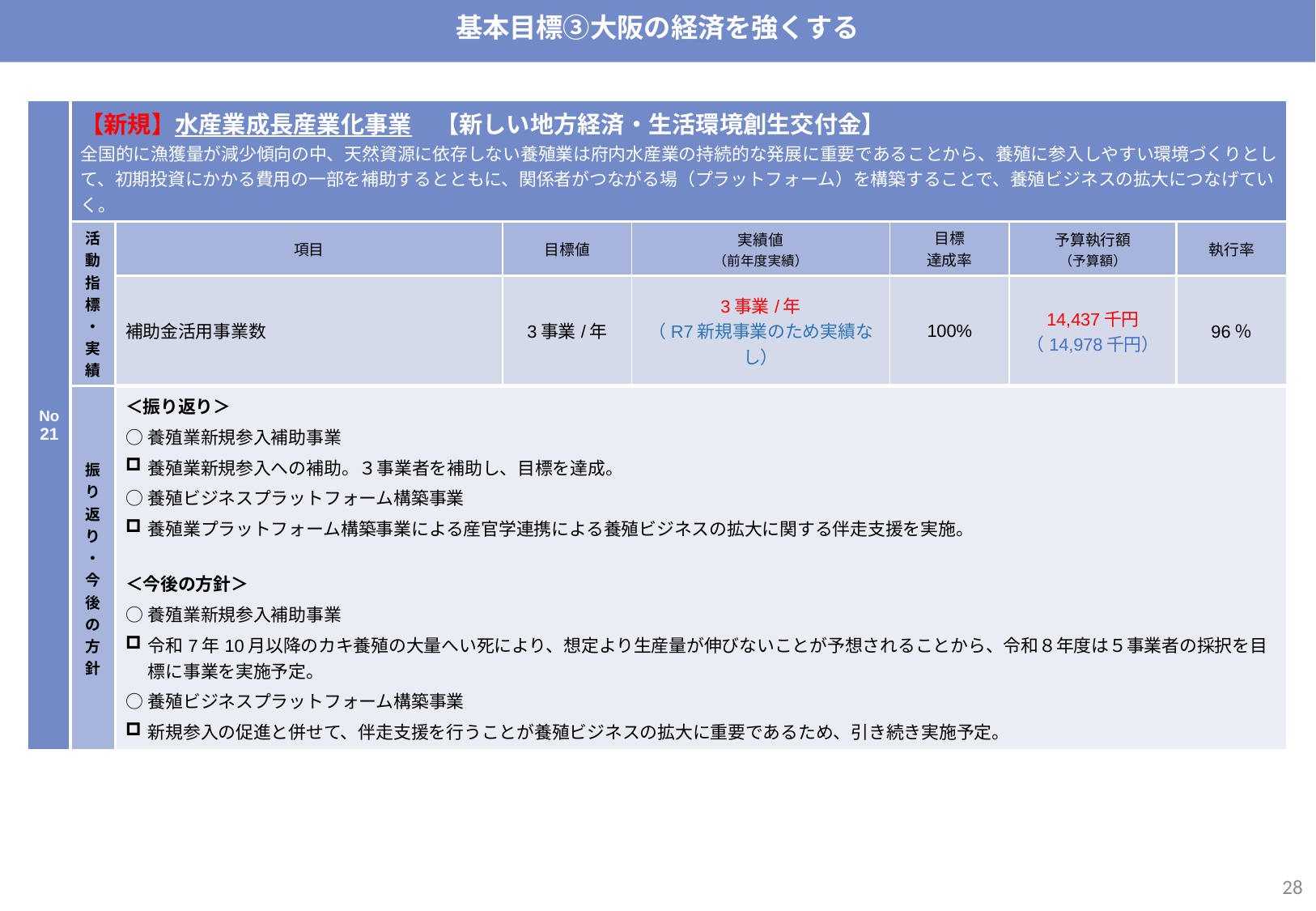

基本目標③大阪の経済を強くする
| No21 | 【新規】水産業成長産業化事業　【新しい地方経済・生活環境創生交付金】 全国的に漁獲量が減少傾向の中、天然資源に依存しない養殖業は府内水産業の持続的な発展に重要であることから、養殖に参入しやすい環境づくりとして、初期投資にかかる費用の一部を補助するとともに、関係者がつながる場（プラットフォーム）を構築することで、養殖ビジネスの拡大につなげていく。 |  |  |  |  | 公民戦略連携デスクの活動を通じて、企業・大学とwin-winの新たなパートナーシップを築く。また、これまで構築したネットワークを軸に、多様な事業者が連携した取組みを推進。それぞれの強みを活かし社会課題の解決や地域活性化をめざす。 |  |
| --- | --- | --- | --- | --- | --- | --- | --- |
|  | 活動指標・実績 | 項目 | 目標値 | 実績値 （前年度実績） | 目標 達成率 | 予算執行額 （予算額） | 執行率 |
|  |  | 補助金活用事業数 | 3事業/年 | 3事業/年 （R7新規事業のため実績なし） | 100% | 14,437千円 （14,978千円） | 96％ |
|  | 振り返り・今後の方針 | ＜振り返り＞ ○養殖業新規参入補助事業 養殖業新規参入への補助。３事業者を補助し、目標を達成。 ○養殖ビジネスプラットフォーム構築事業 養殖業プラットフォーム構築事業による産官学連携による養殖ビジネスの拡大に関する伴走支援を実施。 ＜今後の方針＞ ○養殖業新規参入補助事業 令和7年10月以降のカキ養殖の大量へい死により、想定より生産量が伸びないことが予想されることから、令和８年度は５事業者の採択を目標に事業を実施予定。 ○養殖ビジネスプラットフォーム構築事業 新規参入の促進と併せて、伴走支援を行うことが養殖ビジネスの拡大に重要であるため、引き続き実施予定。 |  |  |  |  |  |
28